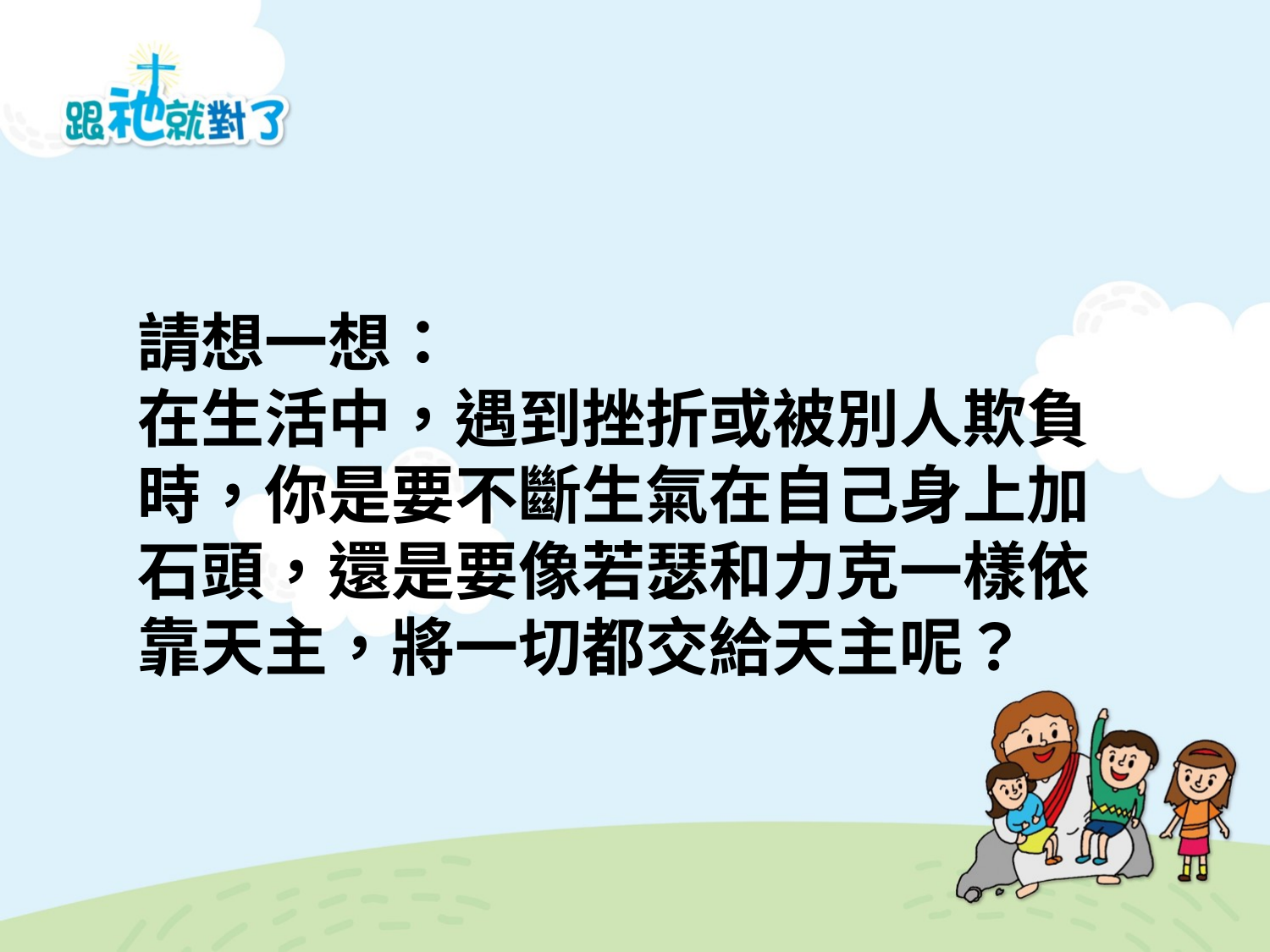

請想一想：
在生活中，遇到挫折或被別人欺負時，你是要不斷生氣在自己身上加石頭，還是要像若瑟和力克一樣依靠天主，將一切都交給天主呢？